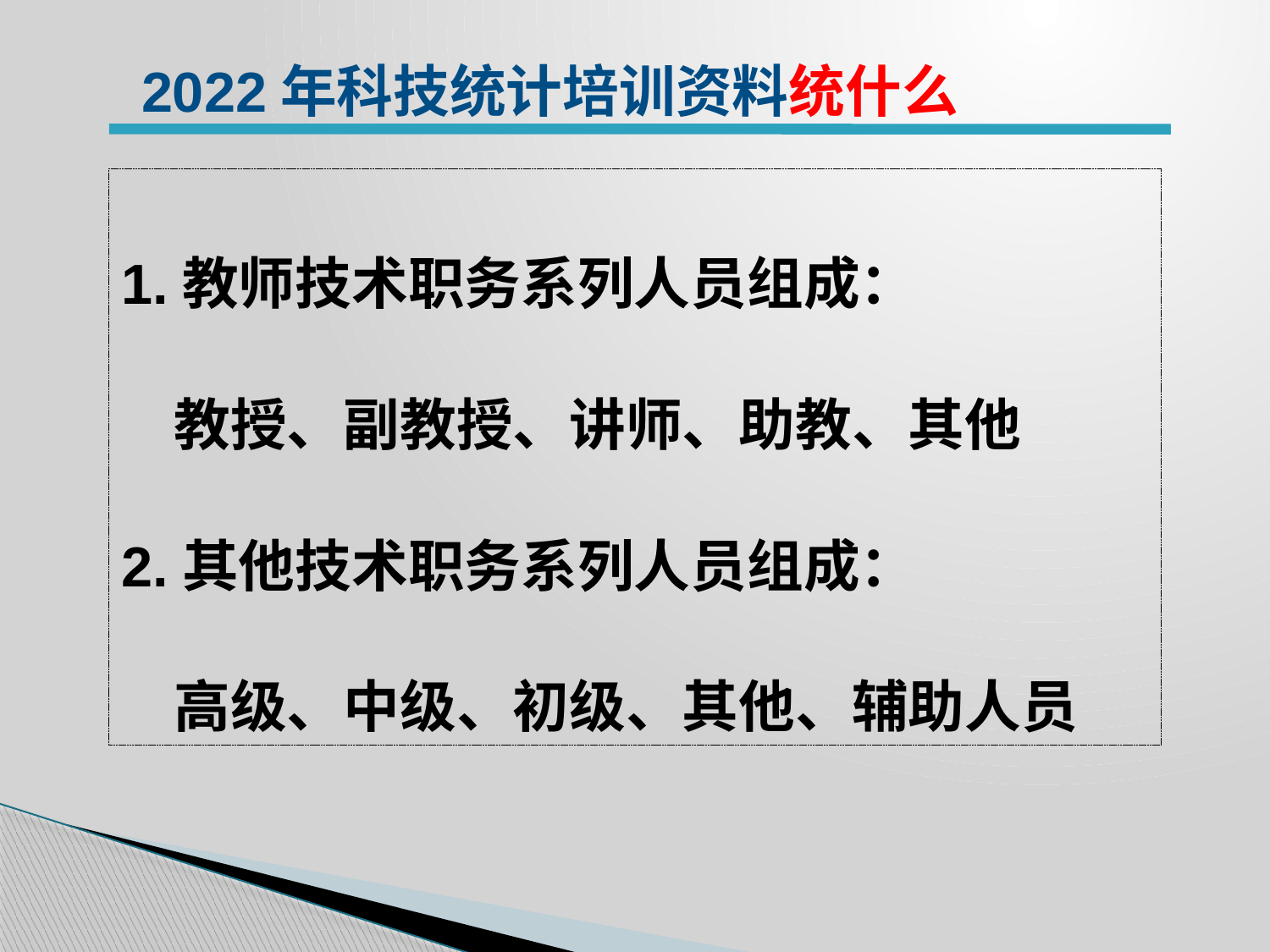

2022年科技统计培训资料统什么
1.教师技术职务系列人员组成：
   教授、副教授、讲师、助教、其他
2.其他技术职务系列人员组成：
   高级、中级、初级、其他、辅助人员